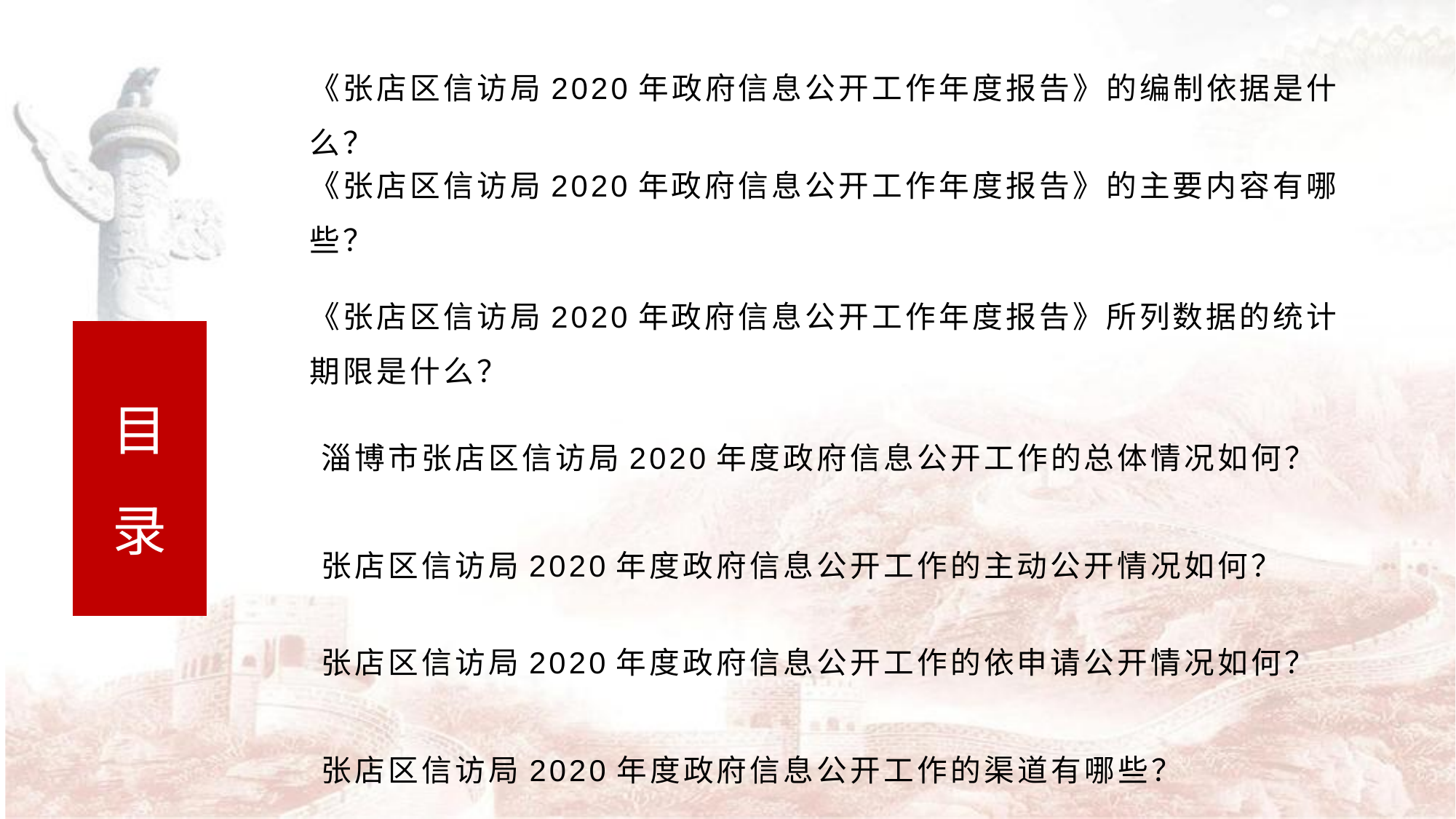

《张店区信访局2020年政府信息公开工作年度报告》的编制依据是什么？
《张店区信访局2020年政府信息公开工作年度报告》的主要内容有哪些？
《张店区信访局2020年政府信息公开工作年度报告》所列数据的统计期限是什么？
目
录
淄博市张店区信访局2020年度政府信息公开工作的总体情况如何？
张店区信访局2020年度政府信息公开工作的主动公开情况如何？
张店区信访局2020年度政府信息公开工作的依申请公开情况如何？
张店区信访局2020年度政府信息公开工作的渠道有哪些？